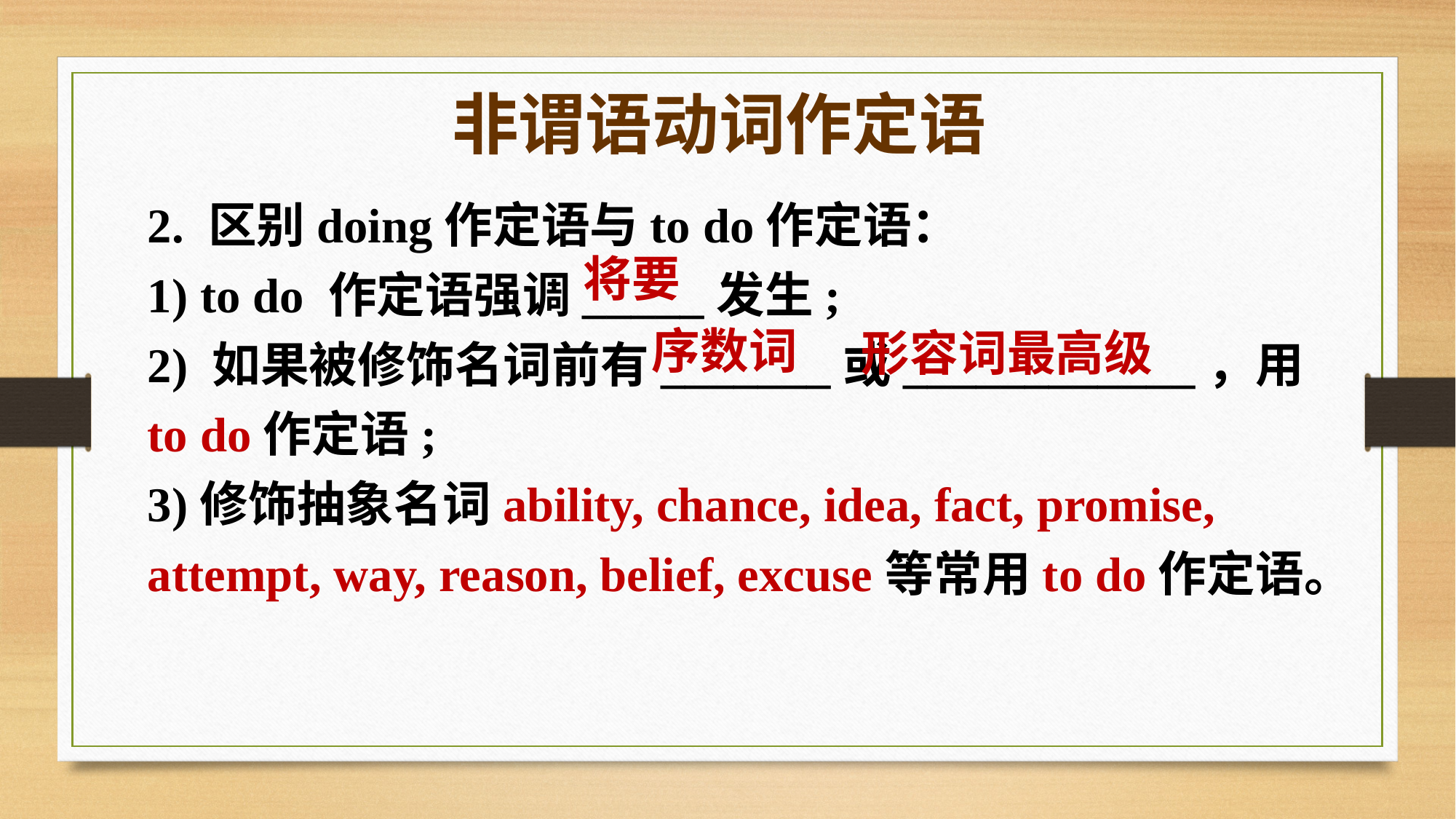

非谓语动词作定语
2. 区别doing作定语与to do作定语：
1) to do 作定语强调_____发生;
2) 如果被修饰名词前有_______或____________，用to do作定语;
3)修饰抽象名词ability, chance, idea, fact, promise, attempt, way, reason, belief, excuse等常用to do作定语。
将要
序数词
形容词最高级